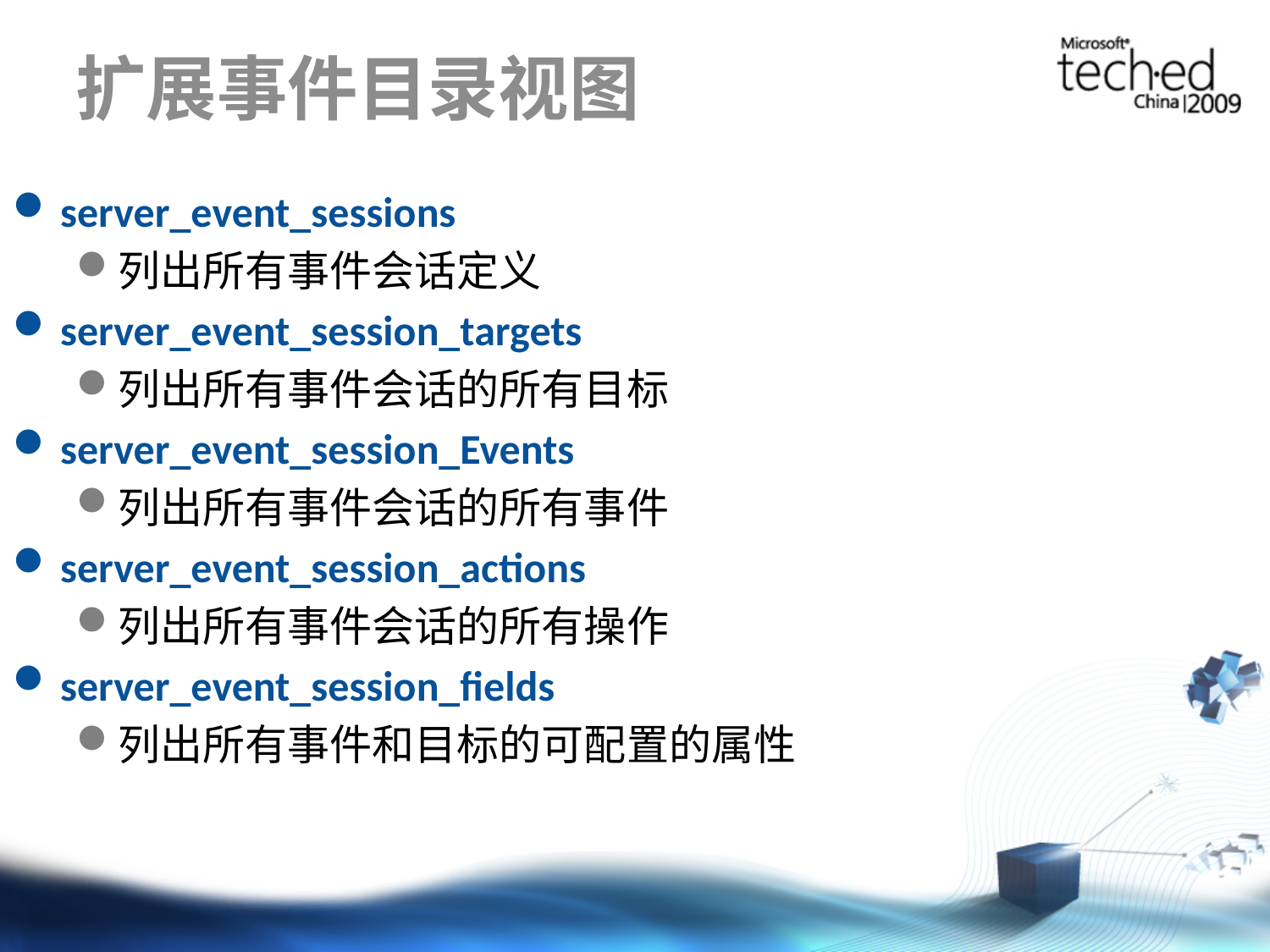

# 扩展事件目录视图
server_event_sessions
列出所有事件会话定义
server_event_session_targets
列出所有事件会话的所有目标
server_event_session_Events
列出所有事件会话的所有事件
server_event_session_actions
列出所有事件会话的所有操作
server_event_session_fields
列出所有事件和目标的可配置的属性